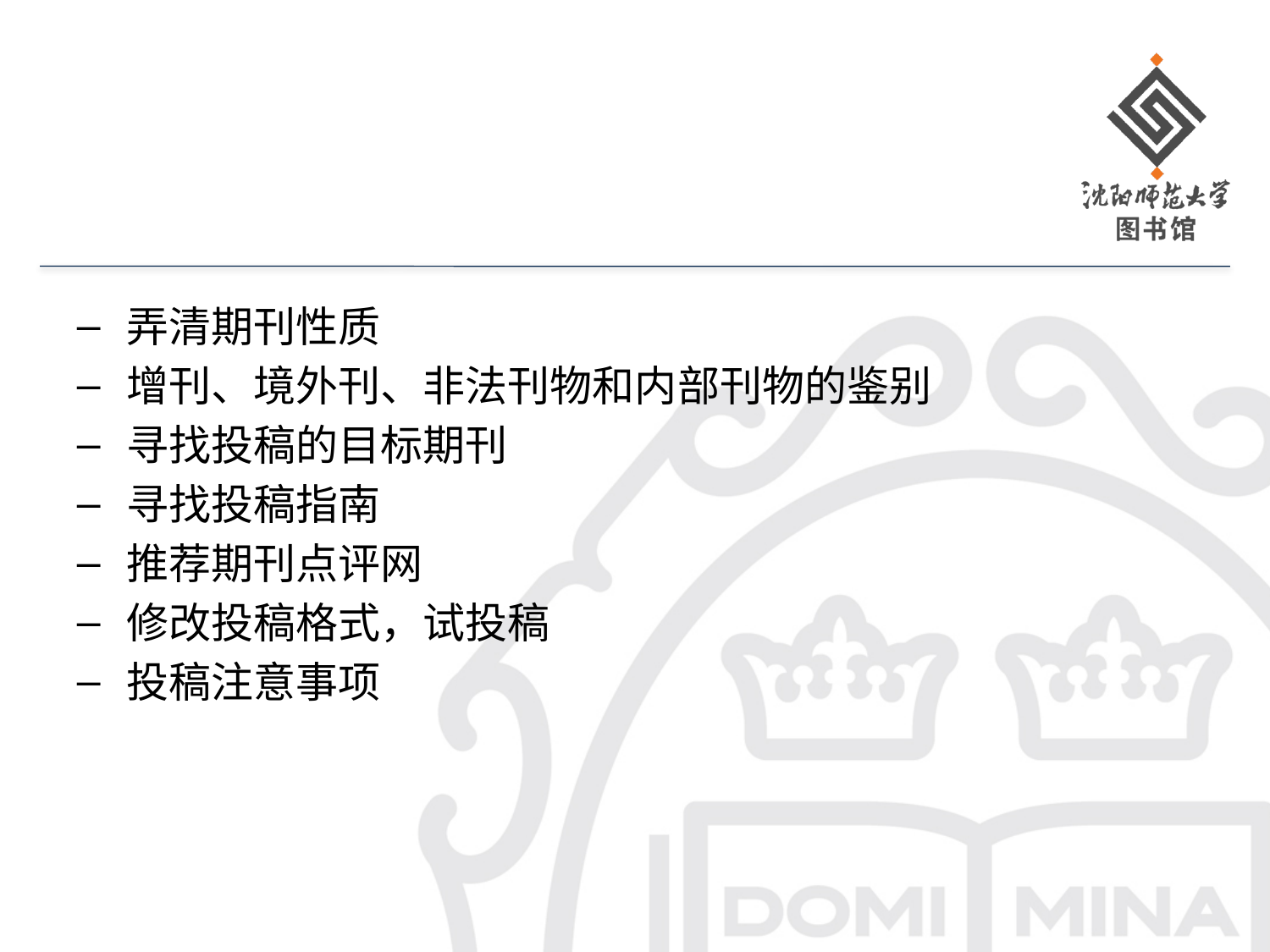

#
弄清期刊性质
增刊、境外刊、非法刊物和内部刊物的鉴别
寻找投稿的目标期刊
寻找投稿指南
推荐期刊点评网
修改投稿格式，试投稿
投稿注意事项